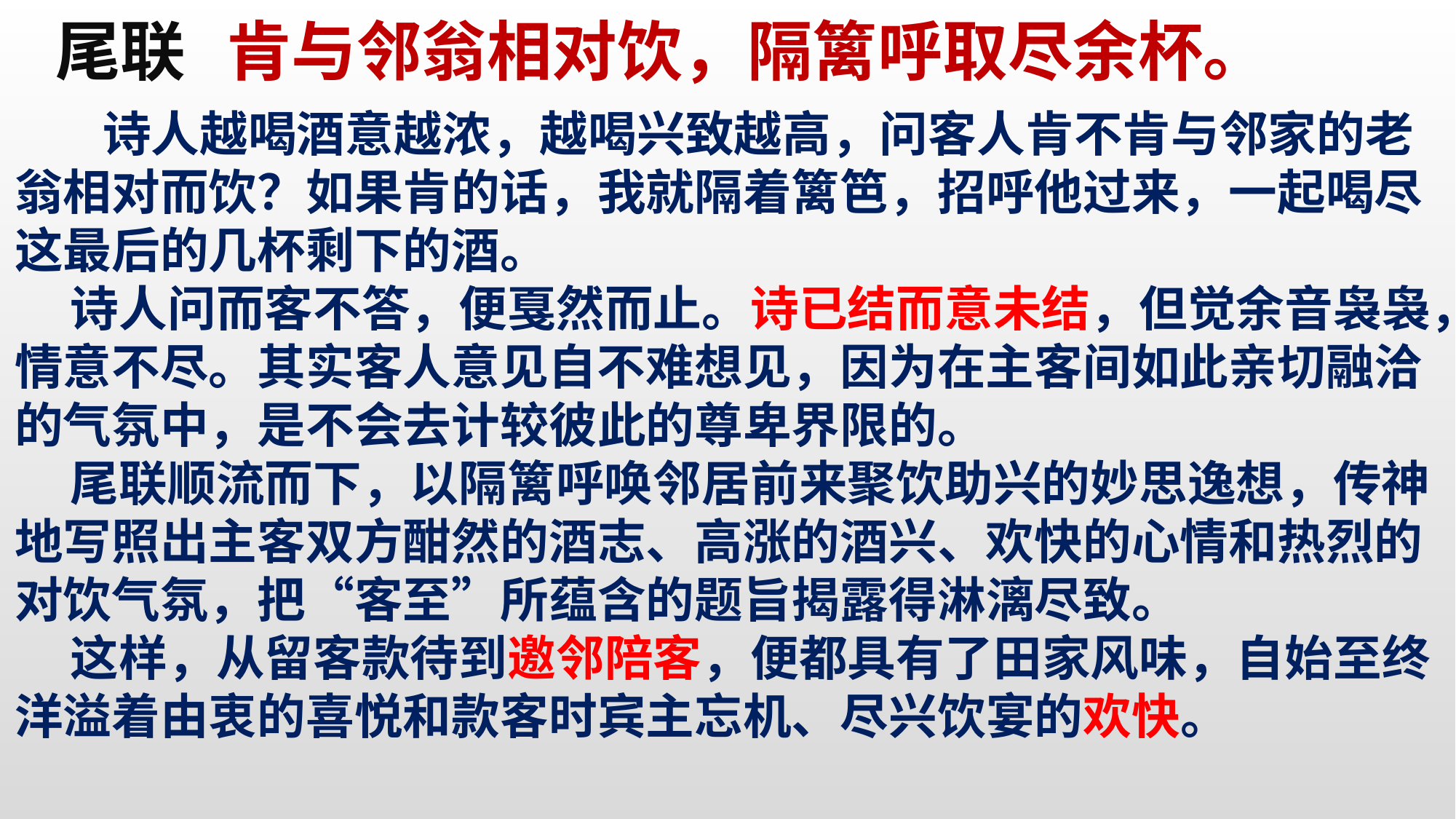

肯与邻翁相对饮，隔篱呼取尽余杯。
尾联
       诗人越喝酒意越浓，越喝兴致越高，问客人肯不肯与邻家的老翁相对而饮？如果肯的话，我就隔着篱笆，招呼他过来，一起喝尽这最后的几杯剩下的酒。
    诗人问而客不答，便戛然而止。诗已结而意未结，但觉余音袅袅，情意不尽。其实客人意见自不难想见，因为在主客间如此亲切融洽的气氛中，是不会去计较彼此的尊卑界限的。
    尾联顺流而下，以隔篱呼唤邻居前来聚饮助兴的妙思逸想，传神地写照出主客双方酣然的酒志、高涨的酒兴、欢快的心情和热烈的对饮气氛，把“客至”所蕴含的题旨揭露得淋漓尽致。
    这样，从留客款待到邀邻陪客，便都具有了田家风味，自始至终洋溢着由衷的喜悦和款客时宾主忘机、尽兴饮宴的欢快。